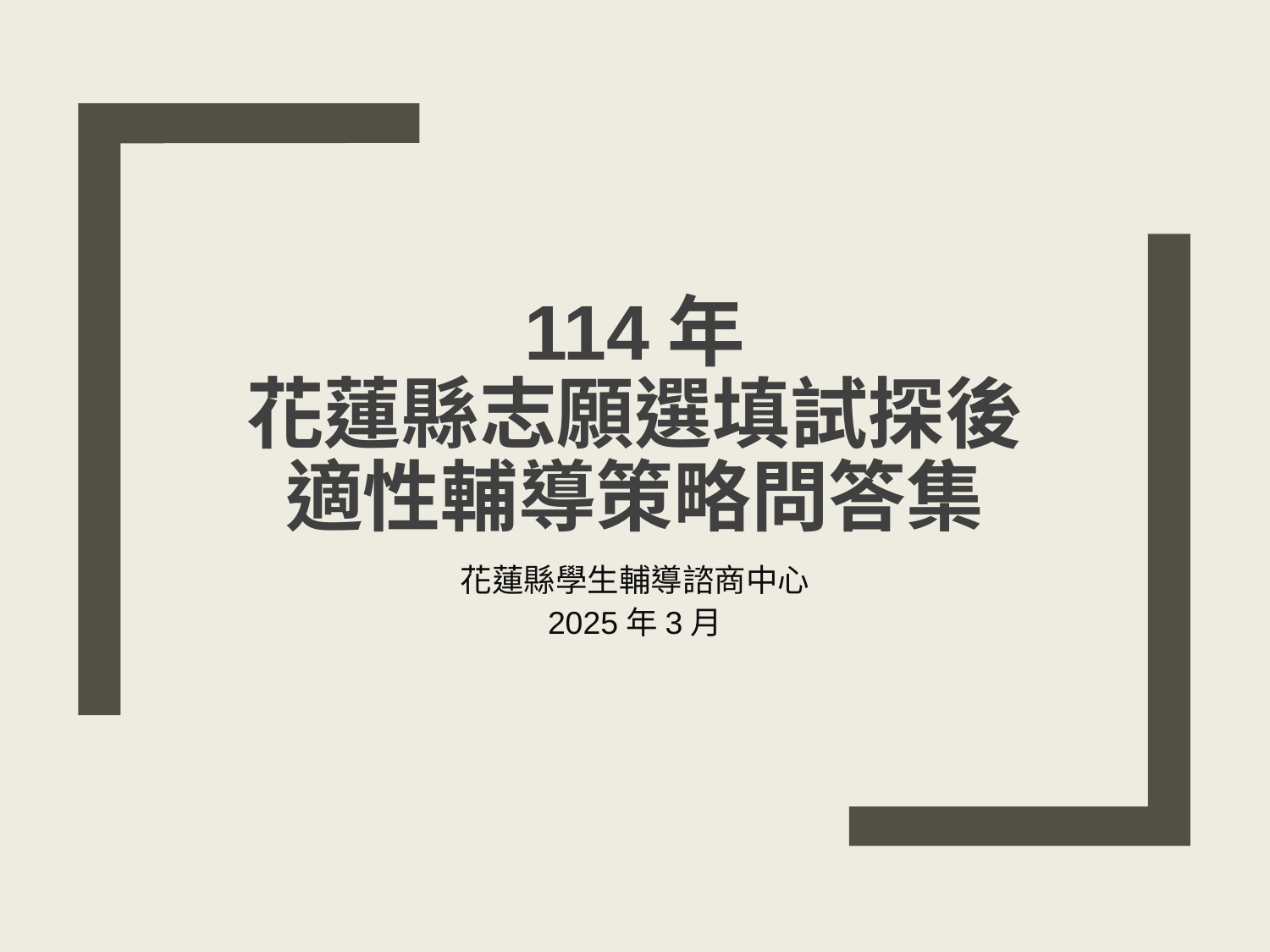

# 114年 花蓮縣志願選填試探後 適性輔導策略問答集
花蓮縣學生輔導諮商中心
2025年3月